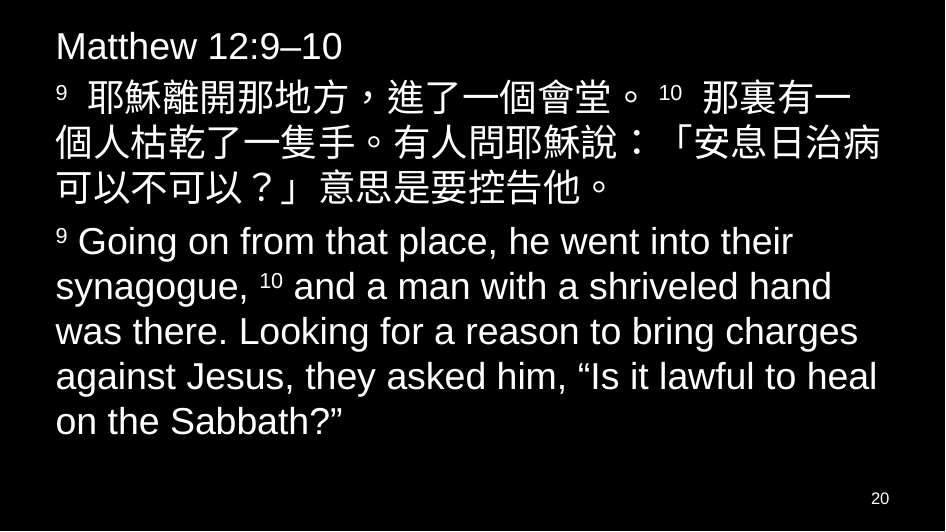

Matthew 12:9–10
9 耶穌離開那地方，進了一個會堂。10 那裏有一個人枯乾了一隻手。有人問耶穌說：「安息日治病可以不可以？」意思是要控告他。
9 Going on from that place, he went into their synagogue, 10 and a man with a shriveled hand was there. Looking for a reason to bring charges against Jesus, they asked him, “Is it lawful to heal on the Sabbath?”
20